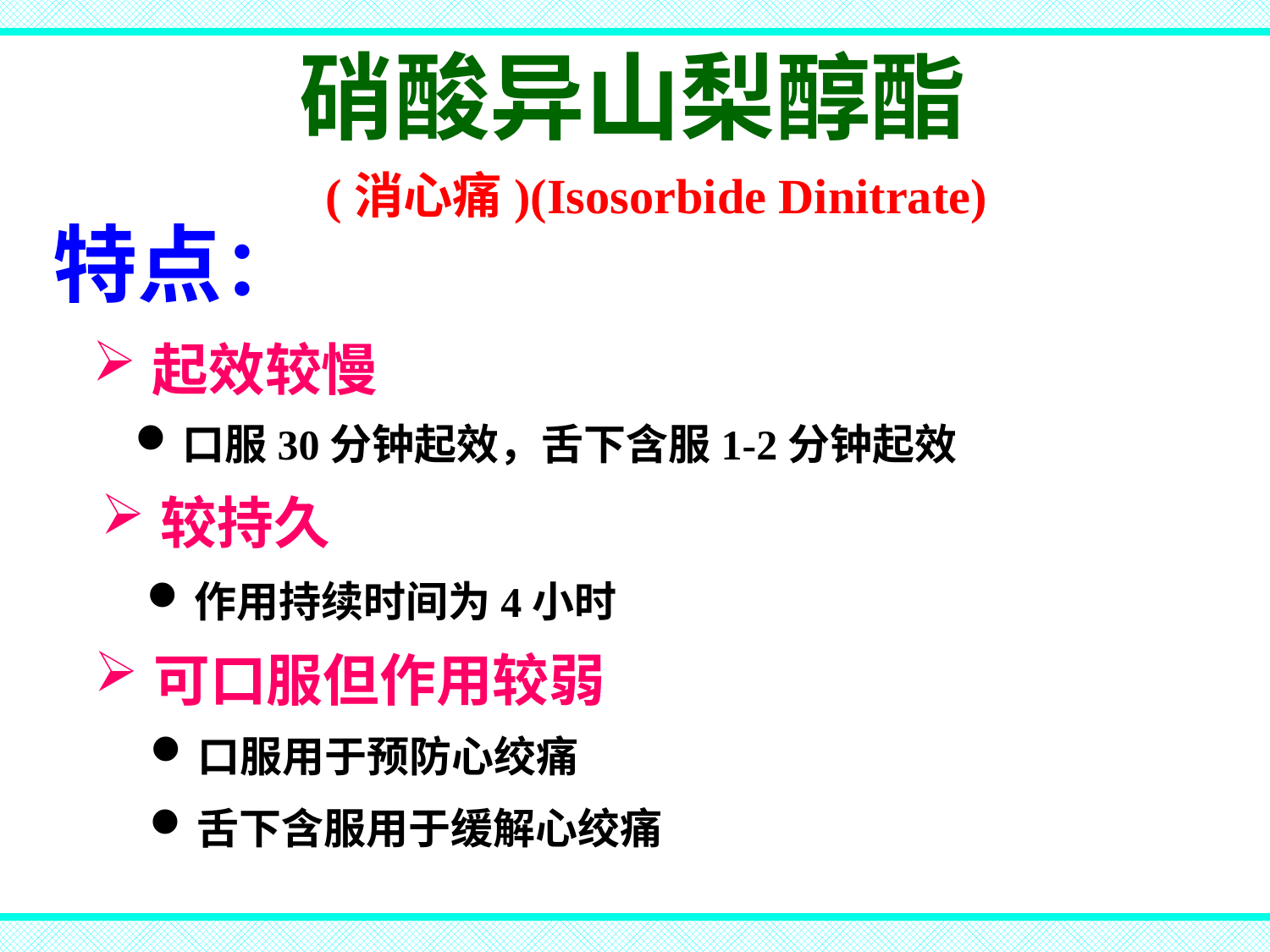

硝酸异山梨醇酯
(消心痛)(Isosorbide Dinitrate)
特点：
起效较慢
口服30分钟起效，舌下含服1-2分钟起效
较持久
作用持续时间为4小时
可口服但作用较弱
口服用于预防心绞痛
舌下含服用于缓解心绞痛